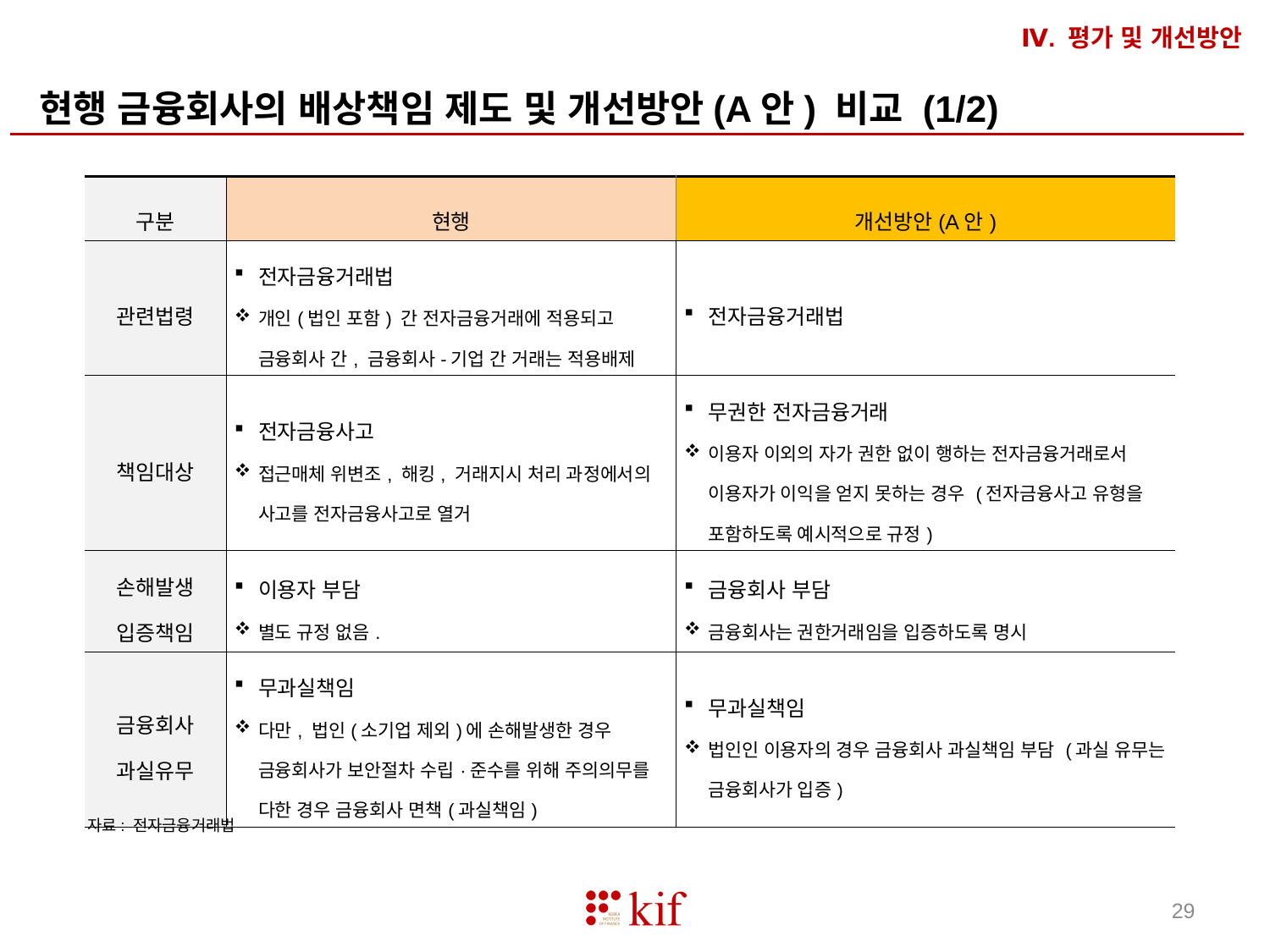

Ⅳ. 평가 및 개선방안
현행 금융회사의 배상책임 제도 및 개선방안(A안) 비교 (1/2)
| 구분 | 현행 | 개선방안(A안) |
| --- | --- | --- |
| 관련법령 | 전자금융거래법 개인(법인 포함) 간 전자금융거래에 적용되고 금융회사 간, 금융회사-기업 간 거래는 적용배제 | 전자금융거래법 |
| 책임대상 | 전자금융사고 접근매체 위변조, 해킹, 거래지시 처리 과정에서의 사고를 전자금융사고로 열거 | 무권한 전자금융거래 이용자 이외의 자가 권한 없이 행하는 전자금융거래로서 이용자가 이익을 얻지 못하는 경우 (전자금융사고 유형을 포함하도록 예시적으로 규정) |
| 손해발생 입증책임 | 이용자 부담 별도 규정 없음. | 금융회사 부담 금융회사는 권한거래임을 입증하도록 명시 |
| 금융회사 과실유무 | 무과실책임 다만, 법인(소기업 제외)에 손해발생한 경우 금융회사가 보안절차 수립·준수를 위해 주의의무를 다한 경우 금융회사 면책(과실책임) | 무과실책임 법인인 이용자의 경우 금융회사 과실책임 부담 (과실 유무는 금융회사가 입증) |
자료: 전자금융거래법
29